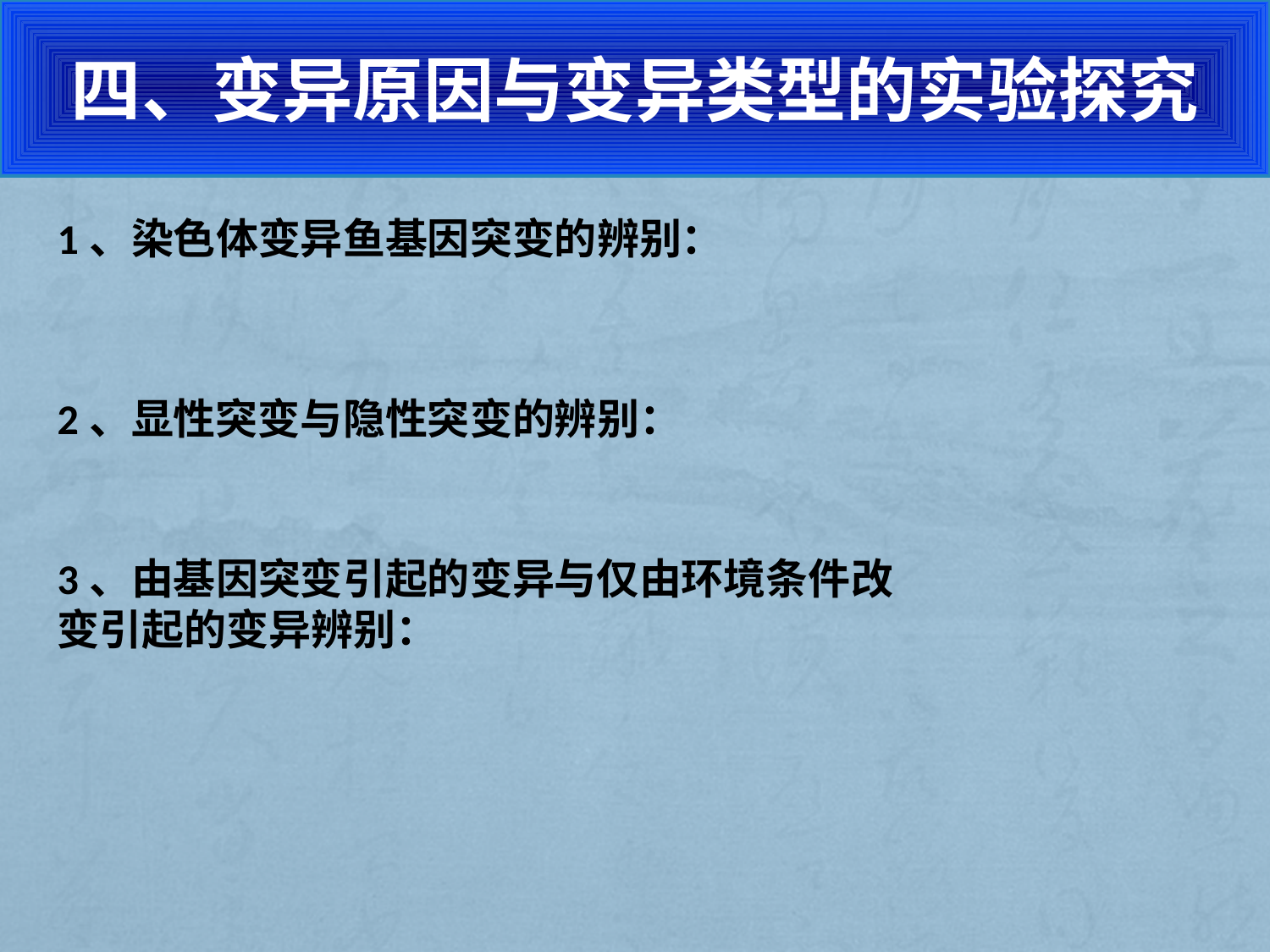

四、变异原因与变异类型的实验探究
1、染色体变异鱼基因突变的辨别：
2、显性突变与隐性突变的辨别：
3、由基因突变引起的变异与仅由环境条件改变引起的变异辨别：